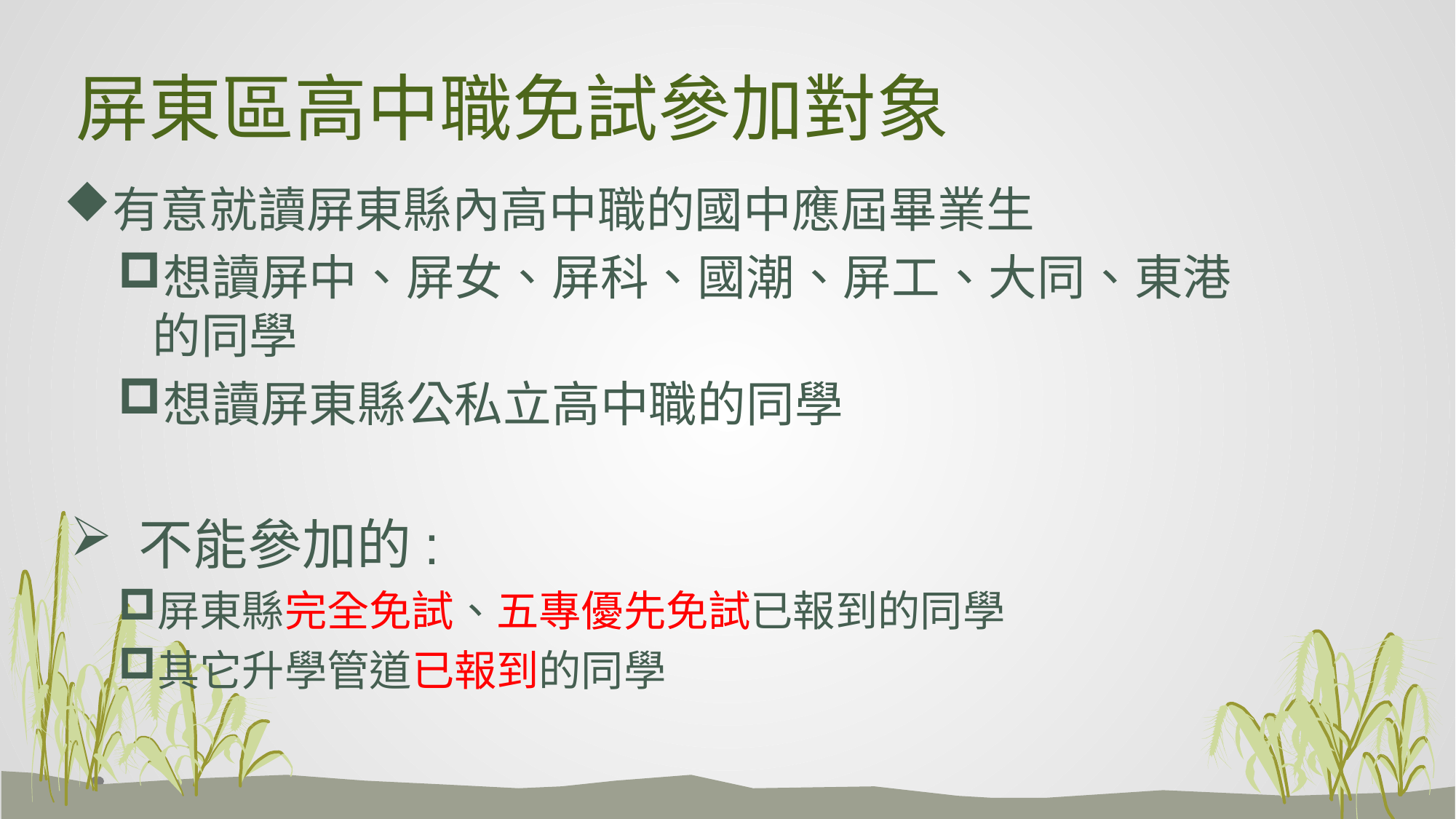

# 屏東區高中職免試參加對象
有意就讀屏東縣內高中職的國中應屆畢業生
想讀屏中、屏女、屏科、國潮、屏工、大同、東港        的同學
想讀屏東縣公私立高中職的同學

不能參加的:
屏東縣完全免試、五專優先免試已報到的同學
其它升學管道已報到的同學